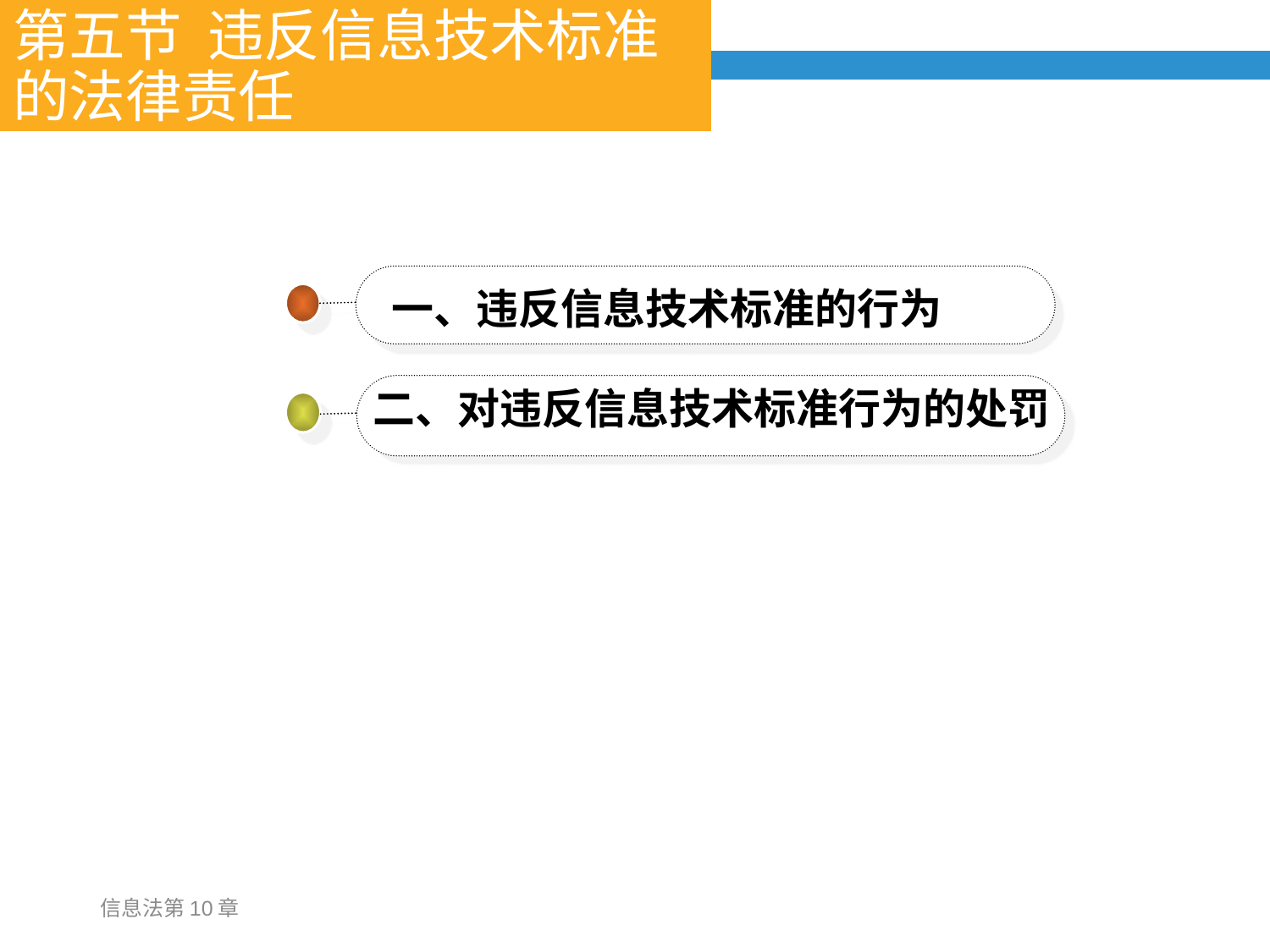

# 第五节  违反信息技术标准的法律责任

一、违反信息技术标准的行为

二、对违反信息技术标准行为的处罚
信息法第10章